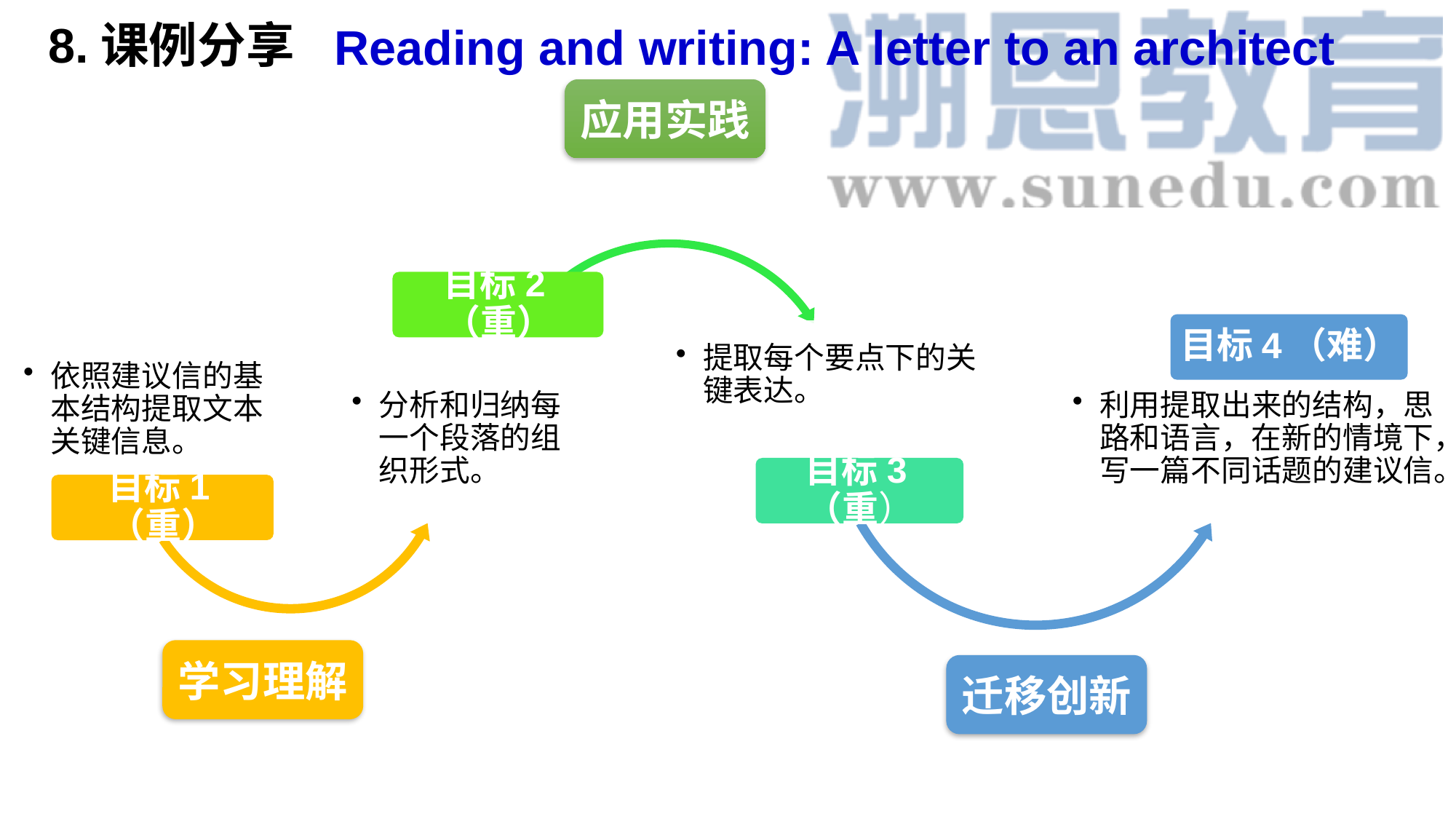

8.课例分享
Reading and writing: A letter to an architect
#
应用实践
依照建议信的基本结构提取文本关键信息。
目标1（重）
分析和归纳每一个段落的组织形式。
目标2（重）
提取每个要点下的关键表达。
目标3（重）
利用提取出来的结构，思路和语言，在新的情境下，写一篇不同话题的建议信。
目标4（难）
学习理解
迁移创新